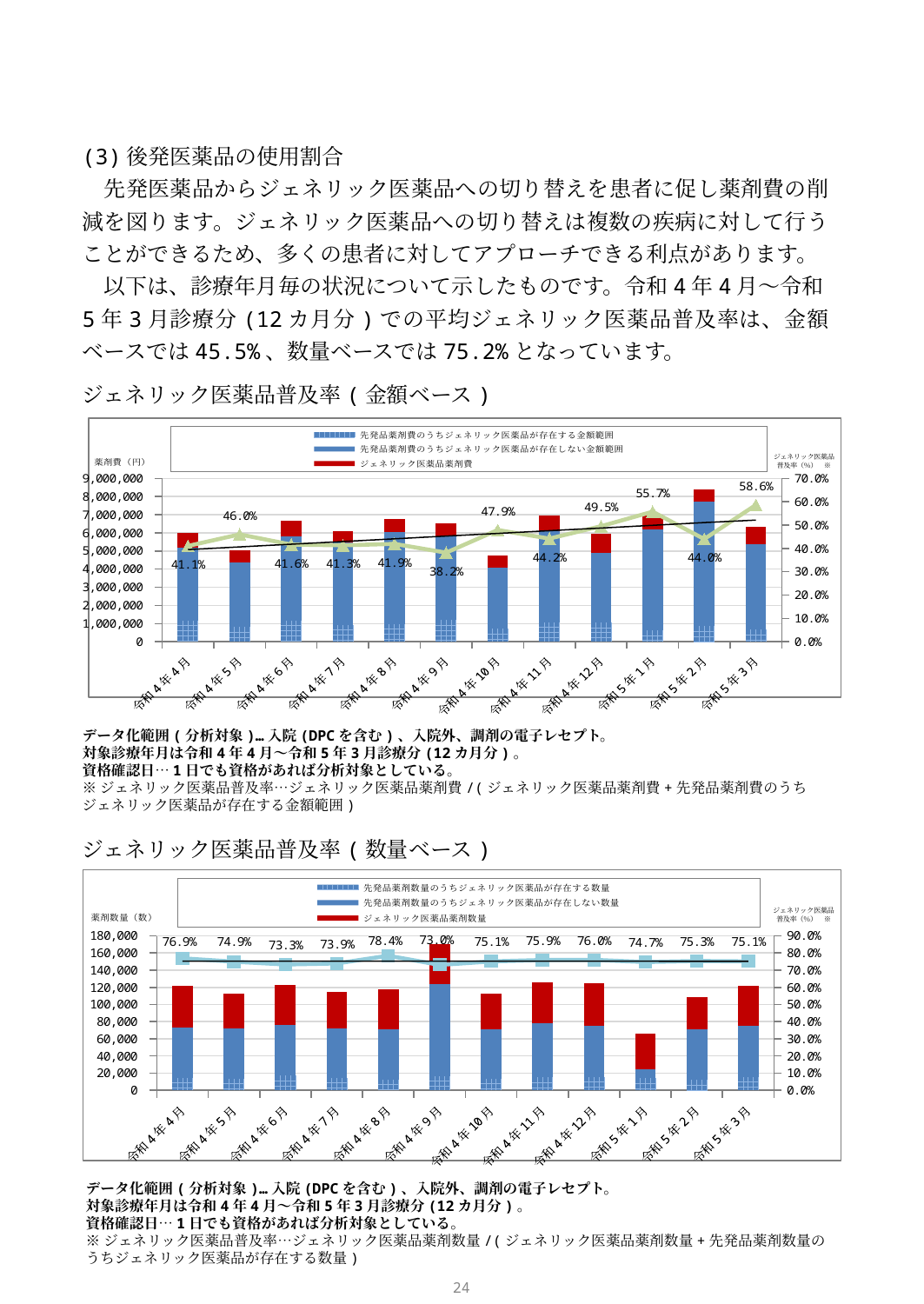

(3)後発医薬品の使用割合
　先発医薬品からジェネリック医薬品への切り替えを患者に促し薬剤費の削減を図ります。ジェネリック医薬品への切り替えは複数の疾病に対して行うことができるため、多くの患者に対してアプローチできる利点があります。
　以下は、診療年月毎の状況について示したものです。令和4年4月～令和5年3月診療分(12カ月分)での平均ジェネリック医薬品普及率は、金額ベースでは45.5%、数量ベースでは75.2%となっています。
ジェネリック医薬品普及率(金額ベース)

### Chart

| Category | 先発品薬剤費のうちジェネリック医薬品が存在する金額範囲 | 先発品薬剤費のうちジェネリック医薬品が存在しない金額範囲 | ジェネリック医薬品薬剤費 | ジェネリック医薬品普及率（金額） |
|---|---|---|---|---|
| 44652 | 1181899.65 | 3992840.506 | 823050.358 | 0.41050916716921954 |
| 44682 | 803927.461 | 3550872.716 | 685165.604 | 0.4601227553228851 |
| 44713 | 1171411.82 | 4639817.691 | 836100.731 | 0.4164859296065243 |
| 44743 | 933230.382 | 4519219.81 | 656859.366 | 0.4130957808049461 |
| 44774 | 972673.1206 | 5069187.07 | 702646.022 | 0.4194102509385366 |
| 44805 | 1188382.88 | 4604582.768 | 733713.73 | 0.3817257291765371 |
| 44835 | 713394.7 | 3374471.616 | 655172.516 | 0.47872878170713096 |
| 44866 | 1066727.96 | 5040444.136 | 845138.475 | 0.44204891070227925 |
| 44896 | 1058539.78 | 3836211.02 | 1037242.006 | 0.49491889514875287 |
| 44927 | 625393.07 | 5579720.614 | 787600.794 | 0.5573985946197993 |
| 44958 | 847090.72805 | 6877473.996 | 666080.755 | 0.44018854601821134 |
| 44986 | 660665.04 | 4717833.574 | 936439.36 | 0.5863357210712087 |
データ化範囲(分析対象)…入院(DPCを含む)、入院外、調剤の電子レセプト。
対象診療年月は令和4年4月～令和5年3月診療分(12カ月分)。
資格確認日…1日でも資格があれば分析対象としている。
※ジェネリック医薬品普及率…ジェネリック医薬品薬剤費/(ジェネリック医薬品薬剤費+先発品薬剤費のうちジェネリック医薬品が存在する金額範囲)
ジェネリック医薬品普及率(数量ベース)

### Chart

| Category | 先発品薬剤数量のうちジェネリック医薬品が存在する数量 | 先発品薬剤数量のうちジェネリック医薬品が存在しない数量 | ジェネリック医薬品薬剤数量 | ジェネリック医薬品普及率（数量） |
|---|---|---|---|---|
| 44652 | 14706.0 | 58195.94 | 48888.272 | 0.7687527581100386 |
| 44682 | 13614.37 | 58113.74 | 40713.896 | 0.7494054016007063 |
| 44713 | 16991.9 | 59426.39 | 46723.454 | 0.7333154579977692 |
| 44743 | 14762.04 | 57756.9 | 41838.824 | 0.7391905536989682 |
| 44774 | 12671.482 | 58634.6 | 45976.748 | 0.7839409305276562 |
| 44805 | 16945.3 | 107102.26 | 45921.4 | 0.7304566646571238 |
| 44835 | 13825.7 | 57381.22 | 41680.424 | 0.7509157728253553 |
| 44866 | 14964.7 | 63303.78 | 47094.95 | 0.7588658653408454 |
| 44896 | 15717.3 | 59180.1 | 49701.724 | 0.759744199179737 |
| 44927 | 14134.2 | 9851.28 | 41767.696 | 0.7471606329774575 |
| 44958 | 12157.7995 | 58862.12 | 37107.5 | 0.7532177897345371 |
| 44986 | 15703.1 | 59120.08 | 47323.13 | 0.7508481786075416 |
データ化範囲(分析対象)…入院(DPCを含む)、入院外、調剤の電子レセプト。
対象診療年月は令和4年4月～令和5年3月診療分(12カ月分)。
資格確認日…1日でも資格があれば分析対象としている。
※ジェネリック医薬品普及率…ジェネリック医薬品薬剤数量/(ジェネリック医薬品薬剤数量+先発品薬剤数量のうちジェネリック医薬品が存在する数量)
24